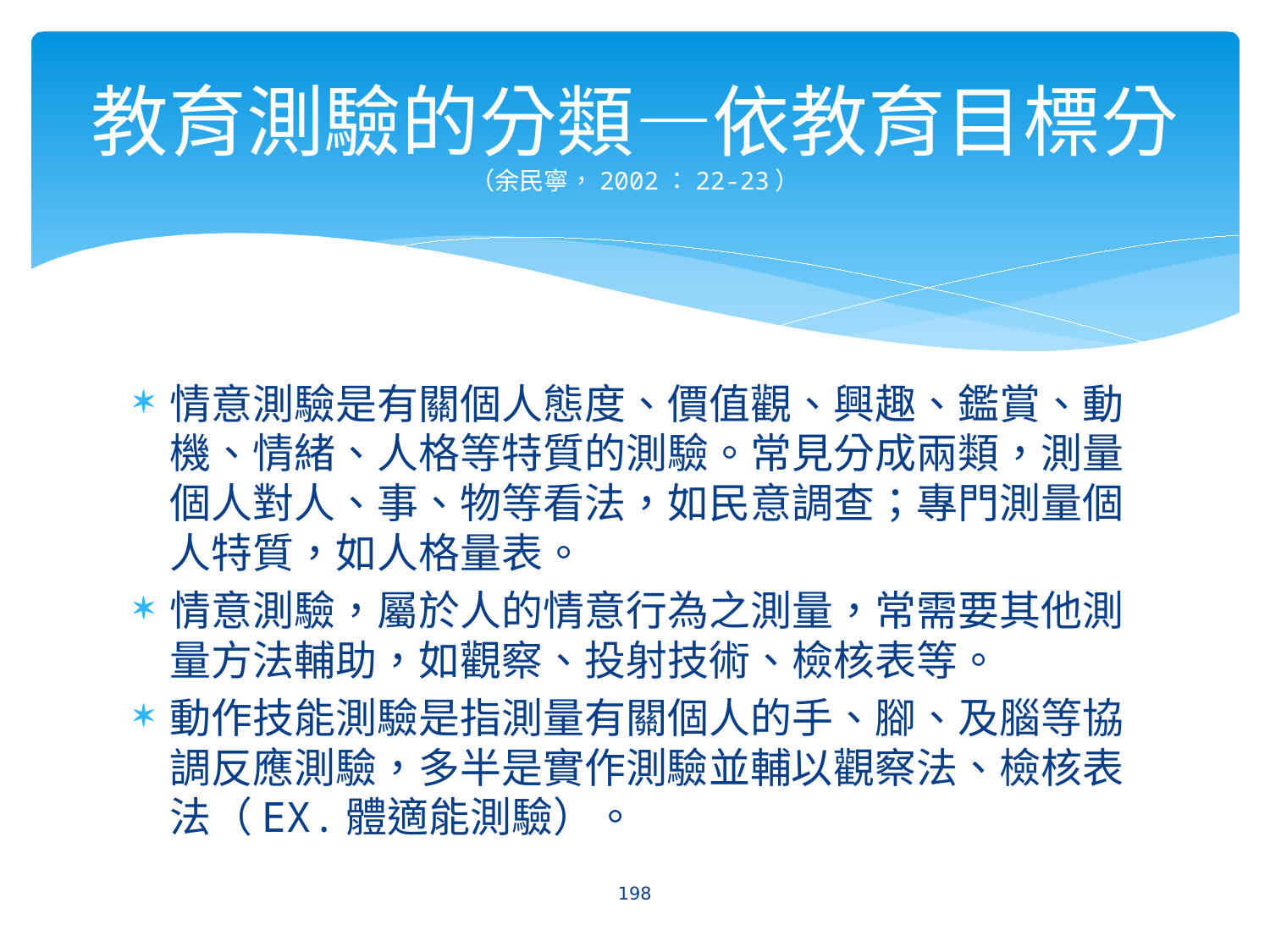

# 教育測驗的分類—依教育目標分 （余民寧，2002：22-23）
情意測驗是有關個人態度、價值觀、興趣、鑑賞、動機、情緒、人格等特質的測驗。常見分成兩類，測量個人對人、事、物等看法，如民意調查；專門測量個人特質，如人格量表。
情意測驗，屬於人的情意行為之測量，常需要其他測量方法輔助，如觀察、投射技術、檢核表等。
動作技能測驗是指測量有關個人的手、腳、及腦等協調反應測驗，多半是實作測驗並輔以觀察法、檢核表法（EX.體適能測驗）。
198